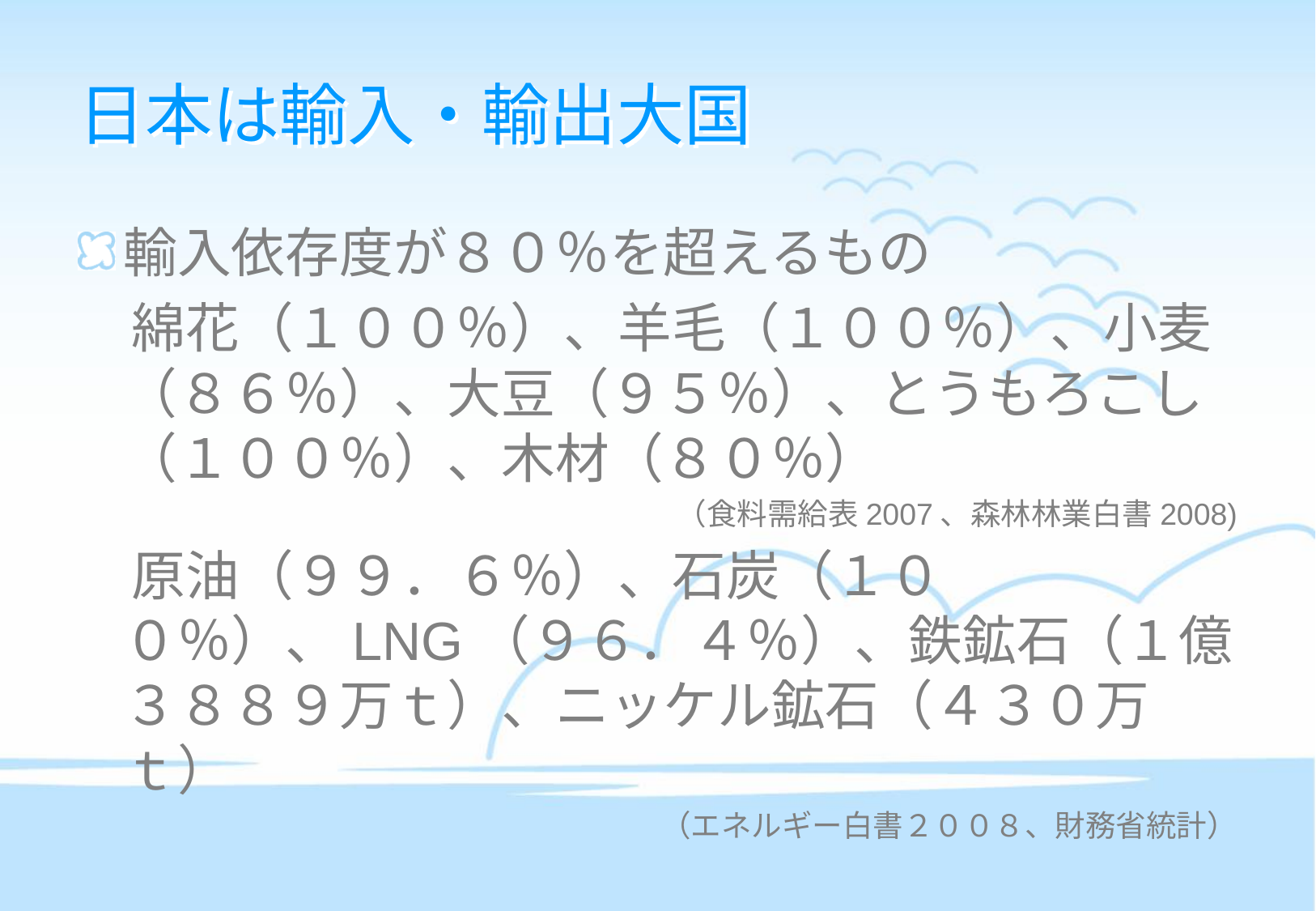

# 日本は輸入・輸出大国
輸入依存度が８０％を超えるもの
　綿花（１００％）、羊毛（１００％）、小麦（８６％）、大豆（９５％）、とうもろこし（１００％）、木材（８０％）
（食料需給表2007、森林林業白書2008)
　原油（９９．６％）、石炭（１００％）、LNG（９６．４％）、鉄鉱石（１億３８８９万ｔ）、ニッケル鉱石（４３０万ｔ）
（エネルギー白書２００８、財務省統計）